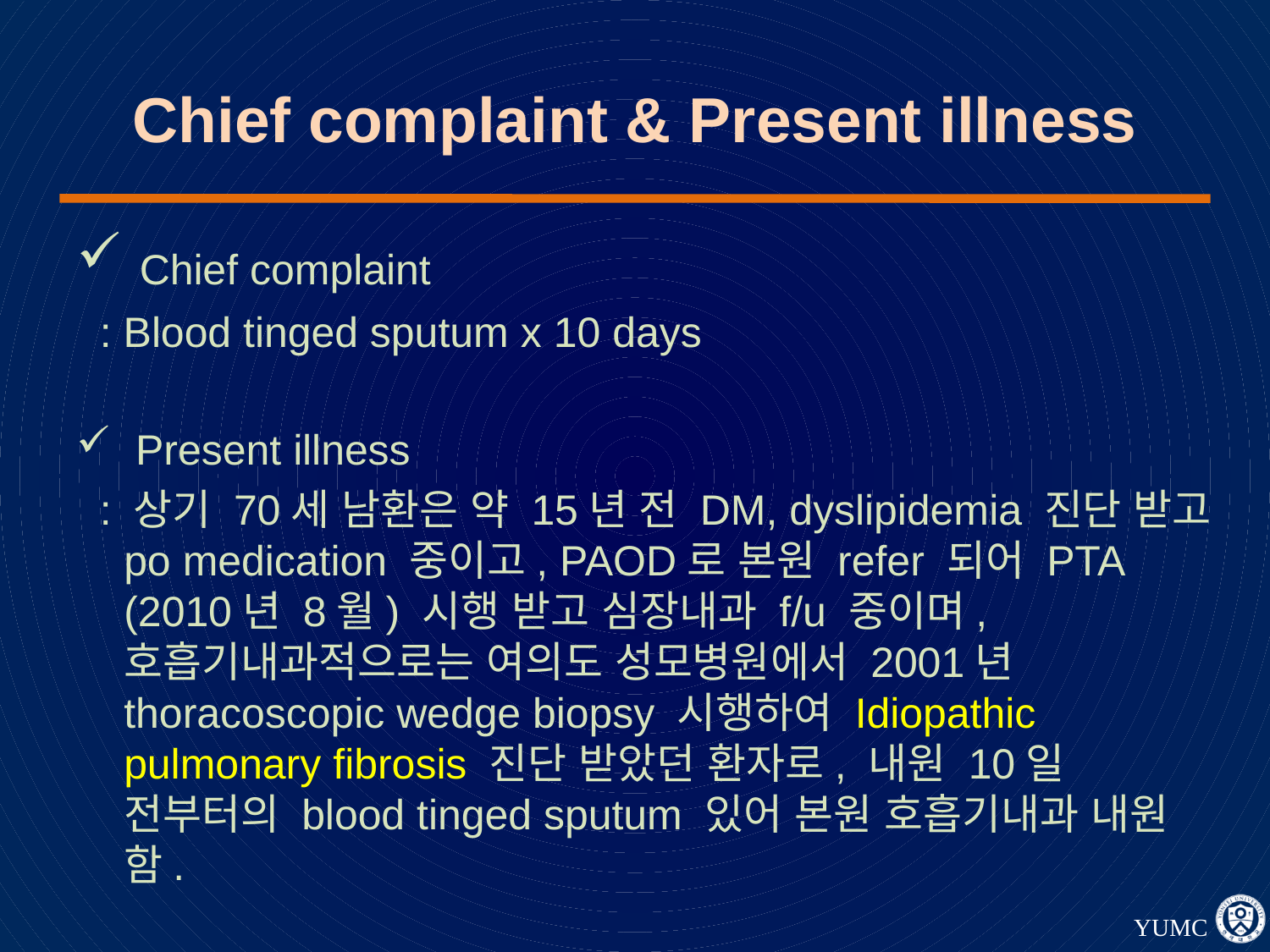

# Chief complaint & Present illness
 Chief complaint
  : Blood tinged sputum x 10 days

 Present illness
  : 상기 70세 남환은 약 15년 전 DM, dyslipidemia 진단 받고 po medication 중이고, PAOD로 본원 refer 되어 PTA (2010년 8월) 시행 받고 심장내과 f/u 중이며, 호흡기내과적으로는 여의도 성모병원에서 2001년 thoracoscopic wedge biopsy 시행하여 Idiopathic pulmonary fibrosis 진단 받았던 환자로, 내원 10일 전부터의 blood tinged sputum 있어 본원 호흡기내과 내원함.